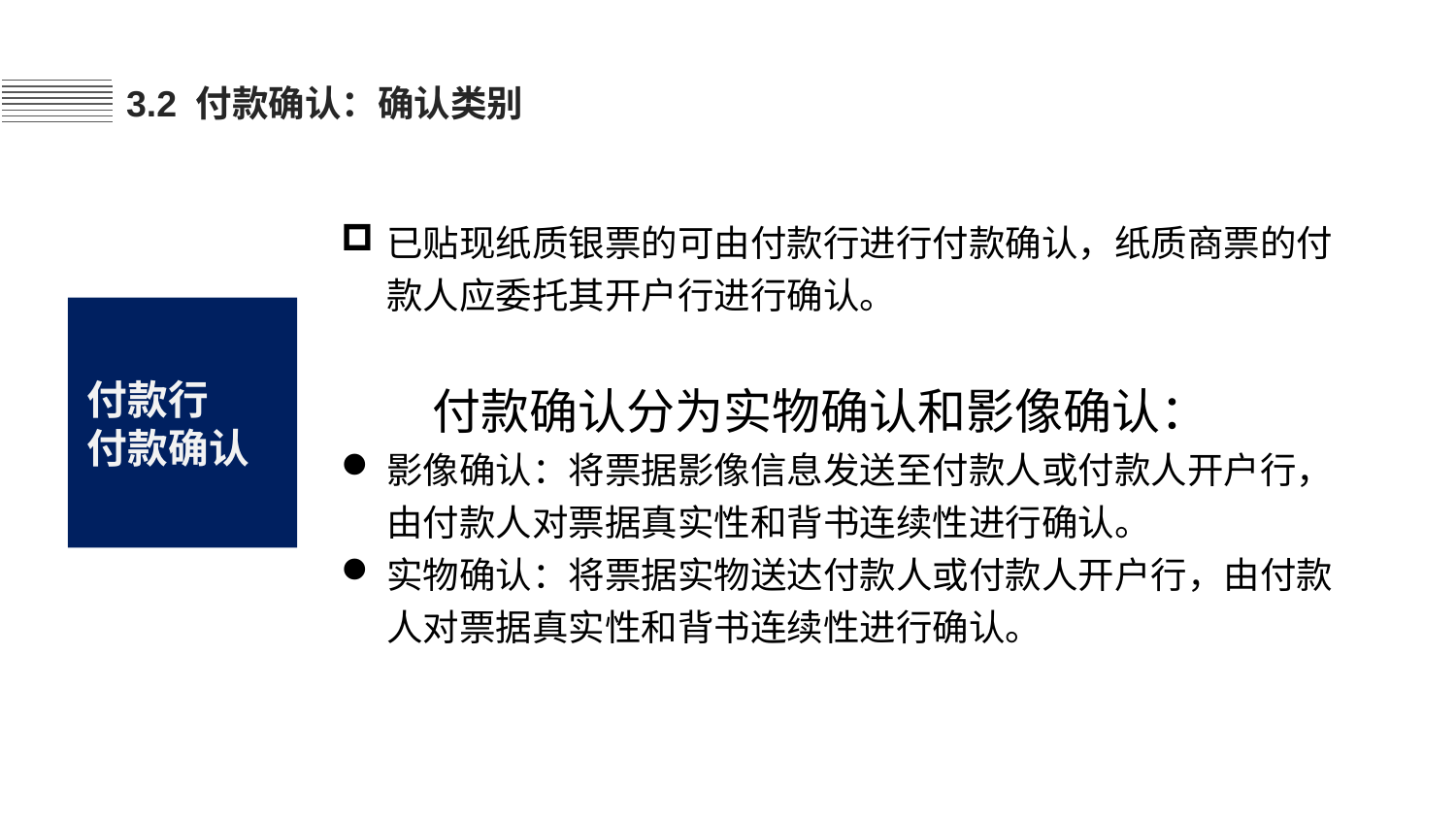

3.2 付款确认：确认类别

已贴现纸质银票的可由付款行进行付款确认，纸质商票的付款人应委托其开户行进行确认。

          付款确认分为实物确认和影像确认：
影像确认：将票据影像信息发送至付款人或付款人开户行，由付款人对票据真实性和背书连续性进行确认。
实物确认：将票据实物送达付款人或付款人开户行，由付款人对票据真实性和背书连续性进行确认。

付款行
付款确认